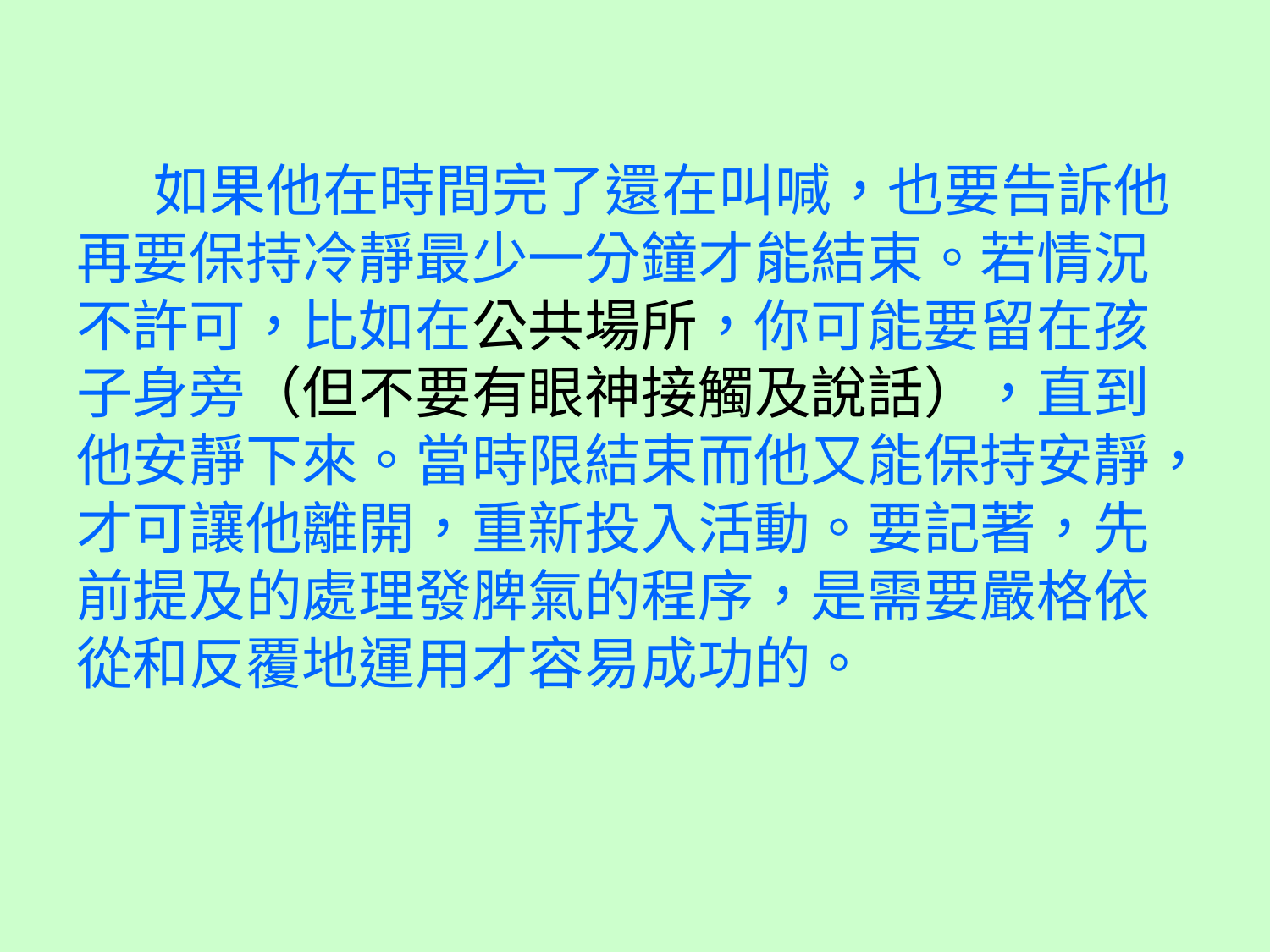

如果他在時間完了還在叫喊，也要告訴他再要保持冷靜最少一分鐘才能結束。若情況不許可，比如在公共場所，你可能要留在孩子身旁（但不要有眼神接觸及說話），直到他安靜下來。當時限結束而他又能保持安靜，才可讓他離開，重新投入活動。要記著，先前提及的處理發脾氣的程序，是需要嚴格依從和反覆地運用才容易成功的。